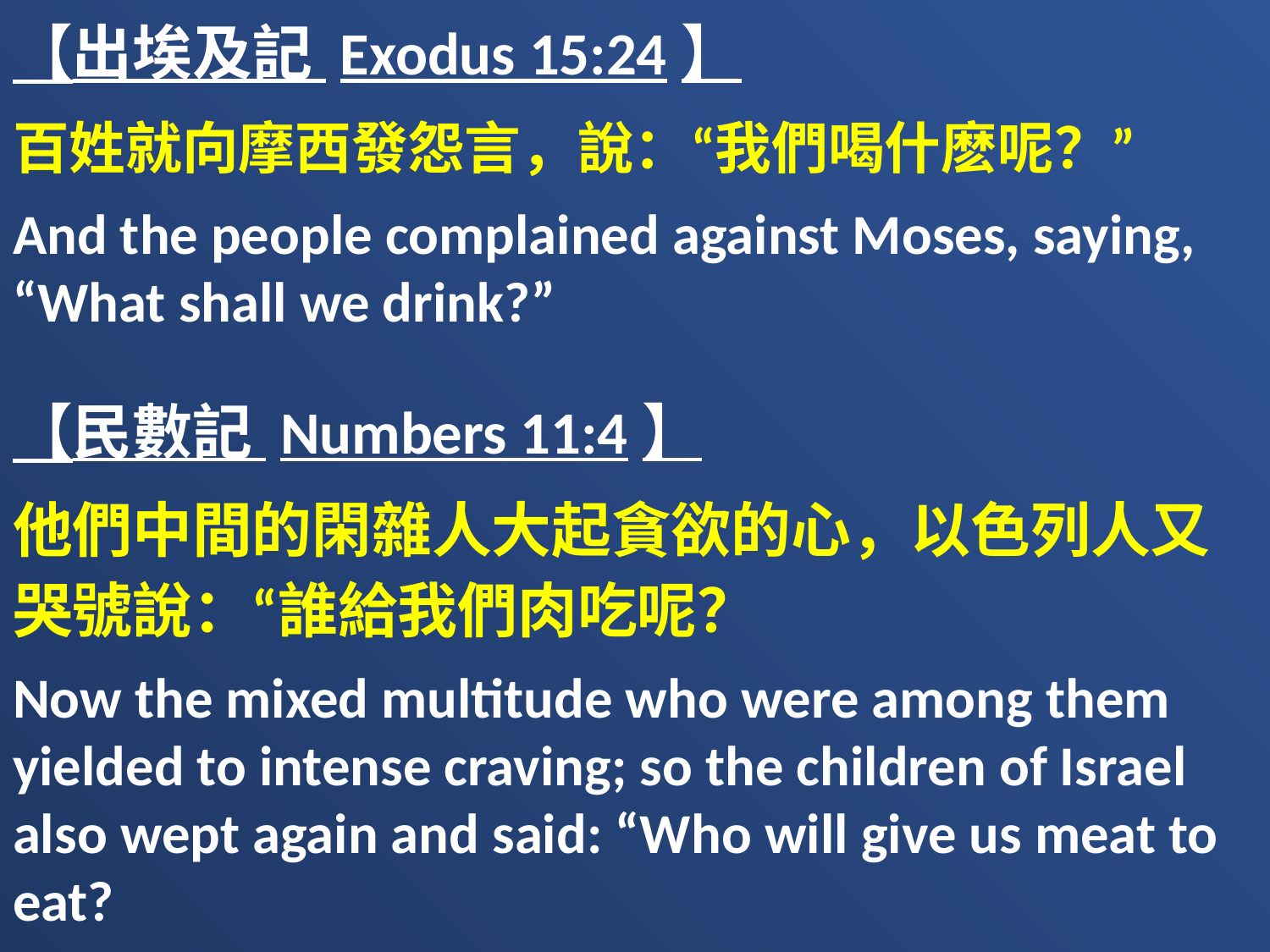

【出埃及記 Exodus 15:24】
百姓就向摩西發怨言，說：“我們喝什麽呢？”
And the people complained against Moses, saying, “What shall we drink?”

【民數記 Numbers 11:4】
他們中間的閑雜人大起貪欲的心，以色列人又哭號說：“誰給我們肉吃呢？
Now the mixed multitude who were among them yielded to intense craving; so the children of Israel also wept again and said: “Who will give us meat to eat?